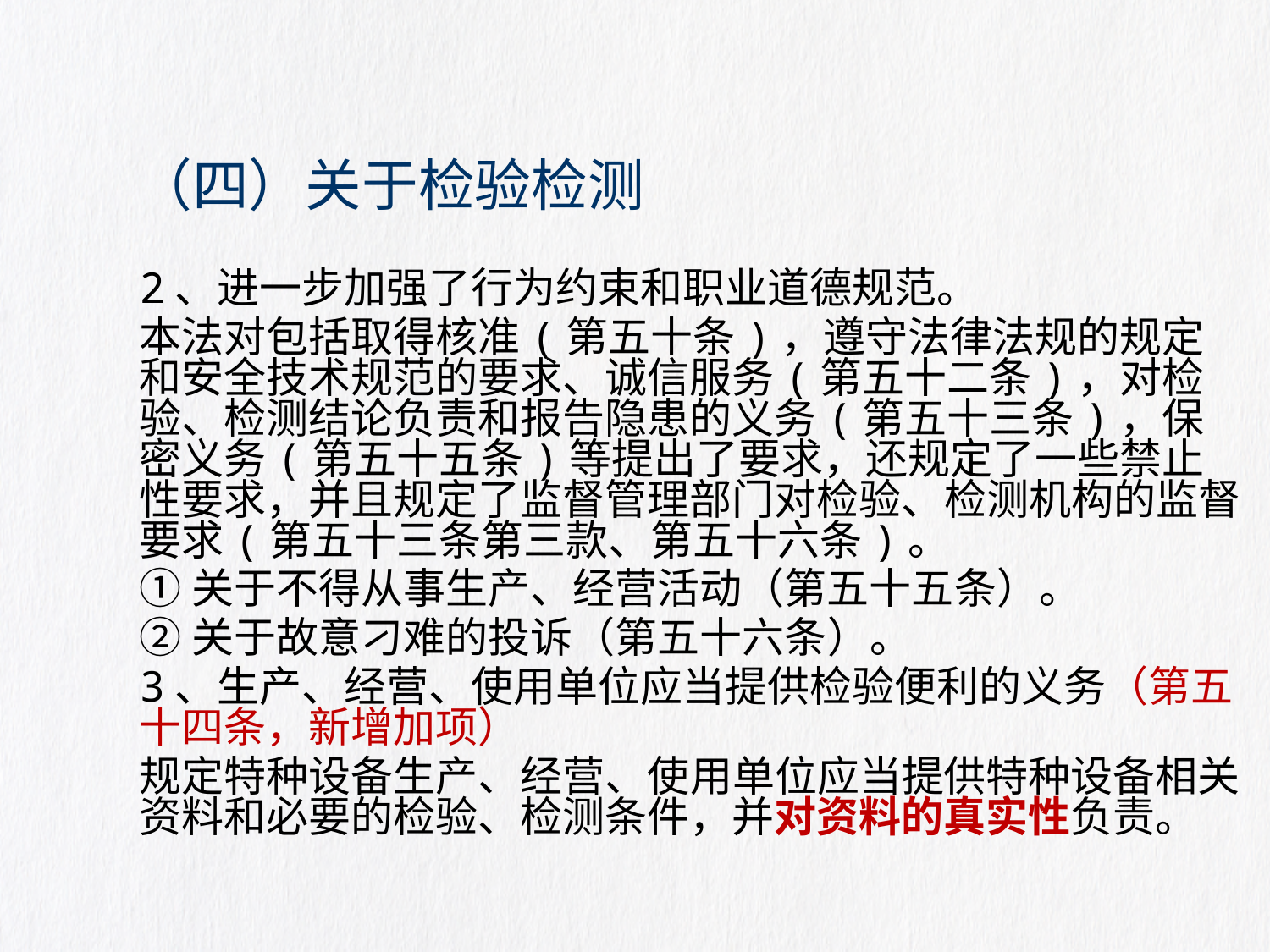

# （四）关于检验检测
2、进一步加强了行为约束和职业道德规范。
本法对包括取得核准(第五十条)，遵守法律法规的规定和安全技术规范的要求、诚信服务(第五十二条)，对检验、检测结论负责和报告隐患的义务(第五十三条)，保密义务(第五十五条)等提出了要求，还规定了一些禁止性要求，并且规定了监督管理部门对检验、检测机构的监督要求(第五十三条第三款、第五十六条)。
①关于不得从事生产、经营活动（第五十五条）。
②关于故意刁难的投诉（第五十六条）。
3、生产、经营、使用单位应当提供检验便利的义务（第五十四条，新增加项）
规定特种设备生产、经营、使用单位应当提供特种设备相关资料和必要的检验、检测条件，并对资料的真实性负责。
46